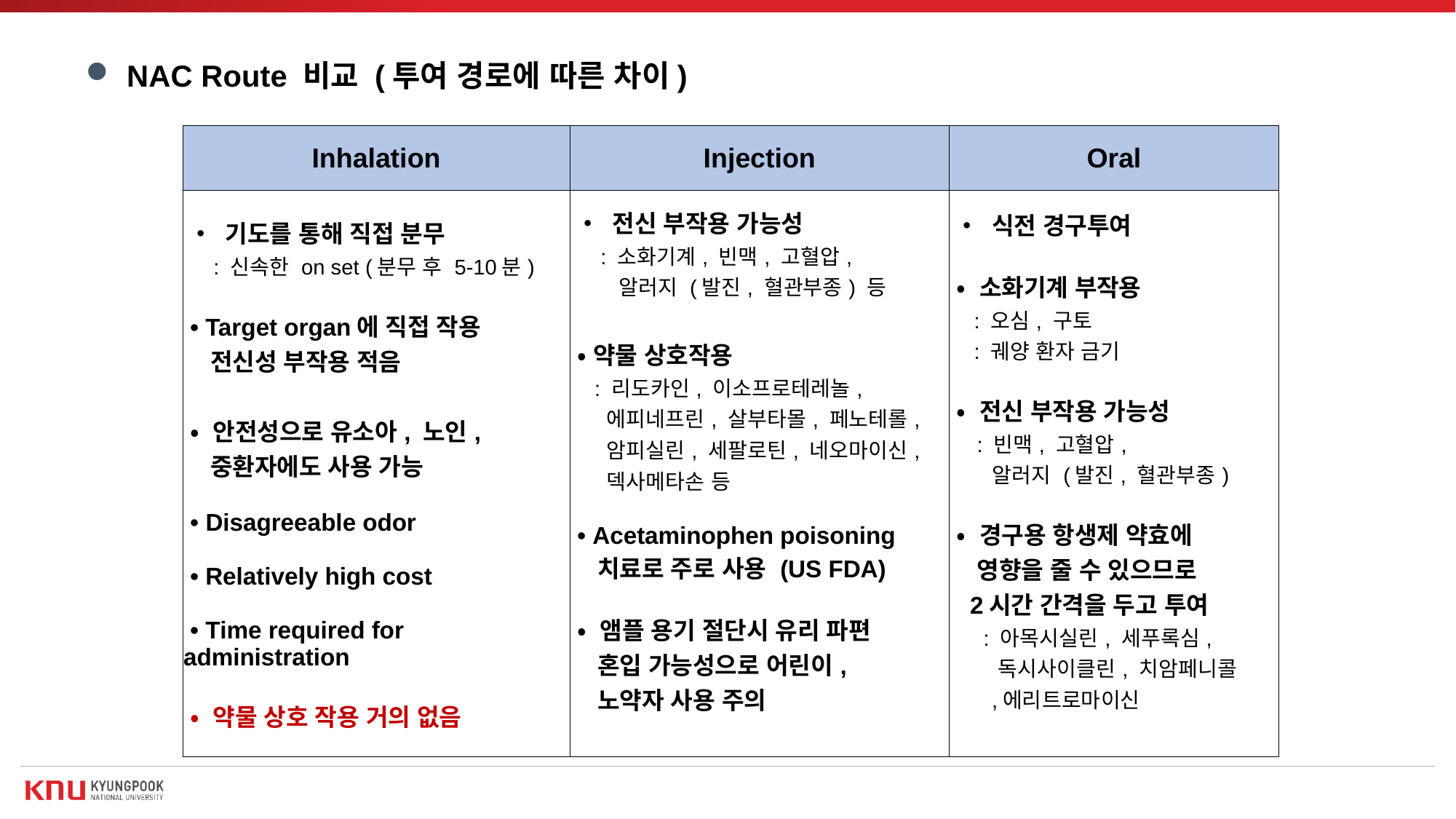

NAC Route 비교 (투여 경로에 따른 차이)
| Inhalation | Injection | Oral |
| --- | --- | --- |
| • 기도를 통해 직접 분무 : 신속한 on set (분무 후 5-10분) • Target organ에 직접 작용 전신성 부작용 적음 • 안전성으로 유소아, 노인, 중환자에도 사용 가능 • Disagreeable odor • Relatively high cost • Time required for administration • 약물 상호 작용 거의 없음 | • 전신 부작용 가능성 : 소화기계, 빈맥, 고혈압, 알러지 (발진, 혈관부종) 등 • 약물 상호작용 : 리도카인, 이소프로테레놀, 에피네프린, 살부타몰, 페노테롤, 암피실린, 세팔로틴, 네오마이신, 덱사메타손 등 • Acetaminophen poisoning 치료로 주로 사용 (US FDA) • 앰플 용기 절단시 유리 파편 혼입 가능성으로 어린이, 노약자 사용 주의 | • 식전 경구투여 • 소화기계 부작용 : 오심, 구토 : 궤양 환자 금기 • 전신 부작용 가능성 : 빈맥, 고혈압, 알러지 (발진, 혈관부종) • 경구용 항생제 약효에 영향을 줄 수 있으므로 2시간 간격을 두고 투여 : 아목시실린, 세푸록심, 독시사이클린, 치암페니콜 ,에리트로마이신 |